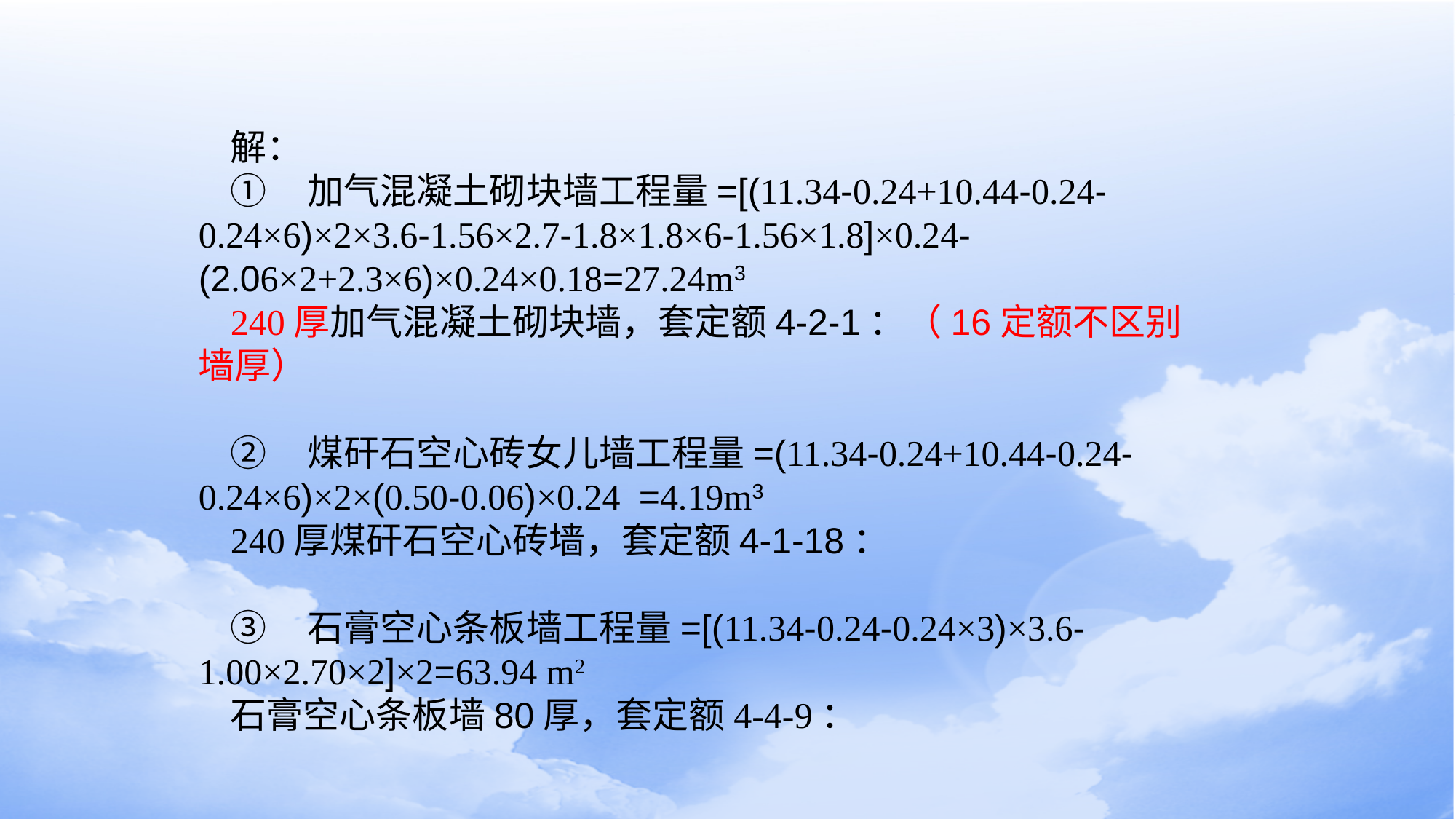

解：
①	加气混凝土砌块墙工程量=[(11.34-0.24+10.44-0.24-0.24×6)×2×3.6-1.56×2.7-1.8×1.8×6-1.56×1.8]×0.24-(2.06×2+2.3×6)×0.24×0.18=27.24m3
240厚加气混凝土砌块墙，套定额4-2-1：（16定额不区别墙厚）

②	煤矸石空心砖女儿墙工程量=(11.34-0.24+10.44-0.24-0.24×6)×2×(0.50-0.06)×0.24  =4.19m3
240厚煤矸石空心砖墙，套定额4-1-18：

③	石膏空心条板墙工程量=[(11.34-0.24-0.24×3)×3.6-1.00×2.70×2]×2=63.94 m2
石膏空心条板墙80厚，套定额4-4-9：